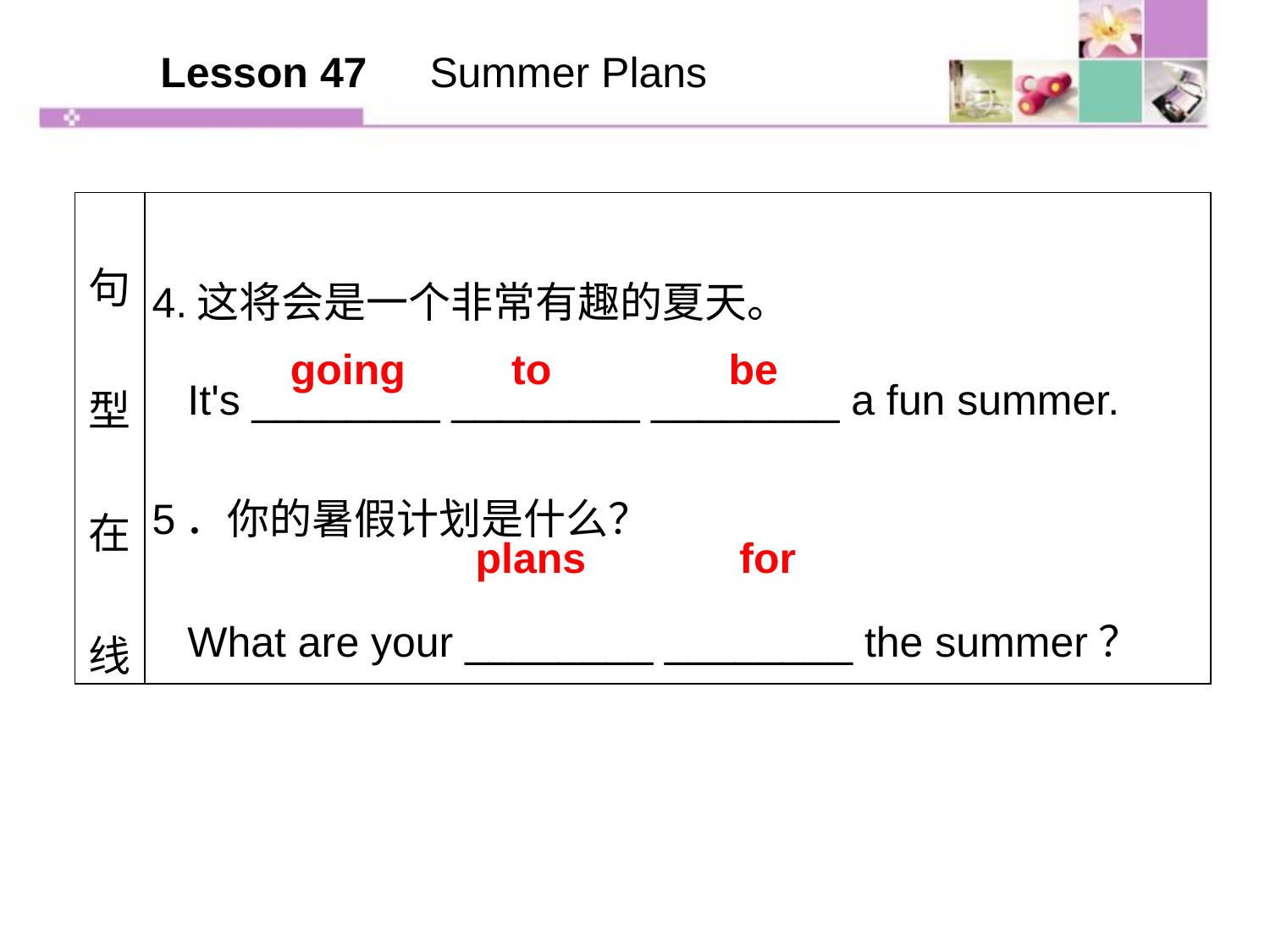

Lesson 47　Summer Plans
| 句型在线 | 4.这将会是一个非常有趣的夏天。 It's \_\_\_\_\_\_\_\_ \_\_\_\_\_\_\_\_ \_\_\_\_\_\_\_\_ a fun summer. 5．你的暑假计划是什么？ What are your \_\_\_\_\_\_\_\_ \_\_\_\_\_\_\_\_ the summer？ |
| --- | --- |
going         to               be
plans             for